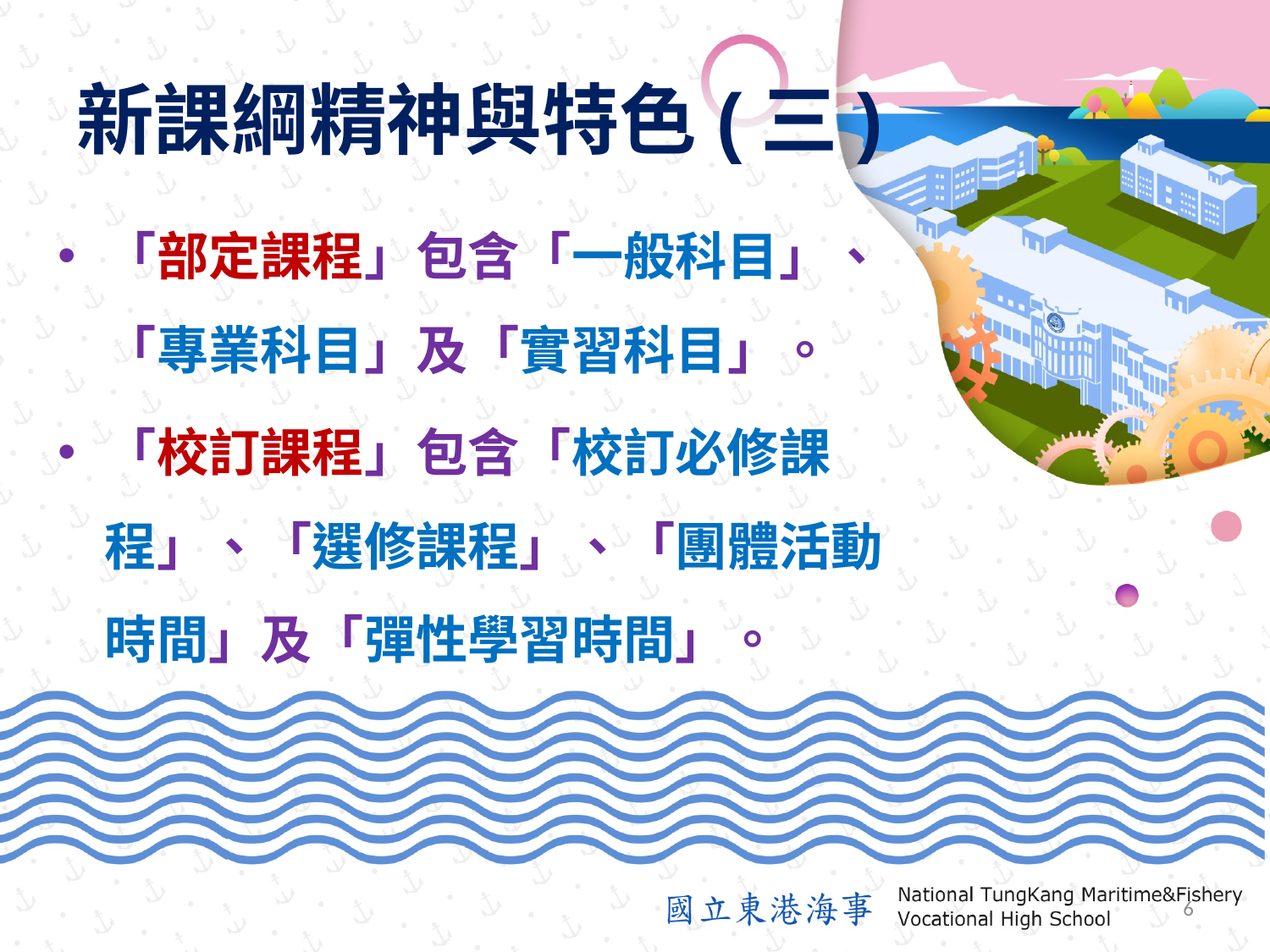

# 新課綱精神與特色(三)
「部定課程」包含「一般科目」、「專業科目」及「實習科目」。
「校訂課程」包含「校訂必修課程」、「選修課程」、「團體活動時間」及「彈性學習時間」。
6